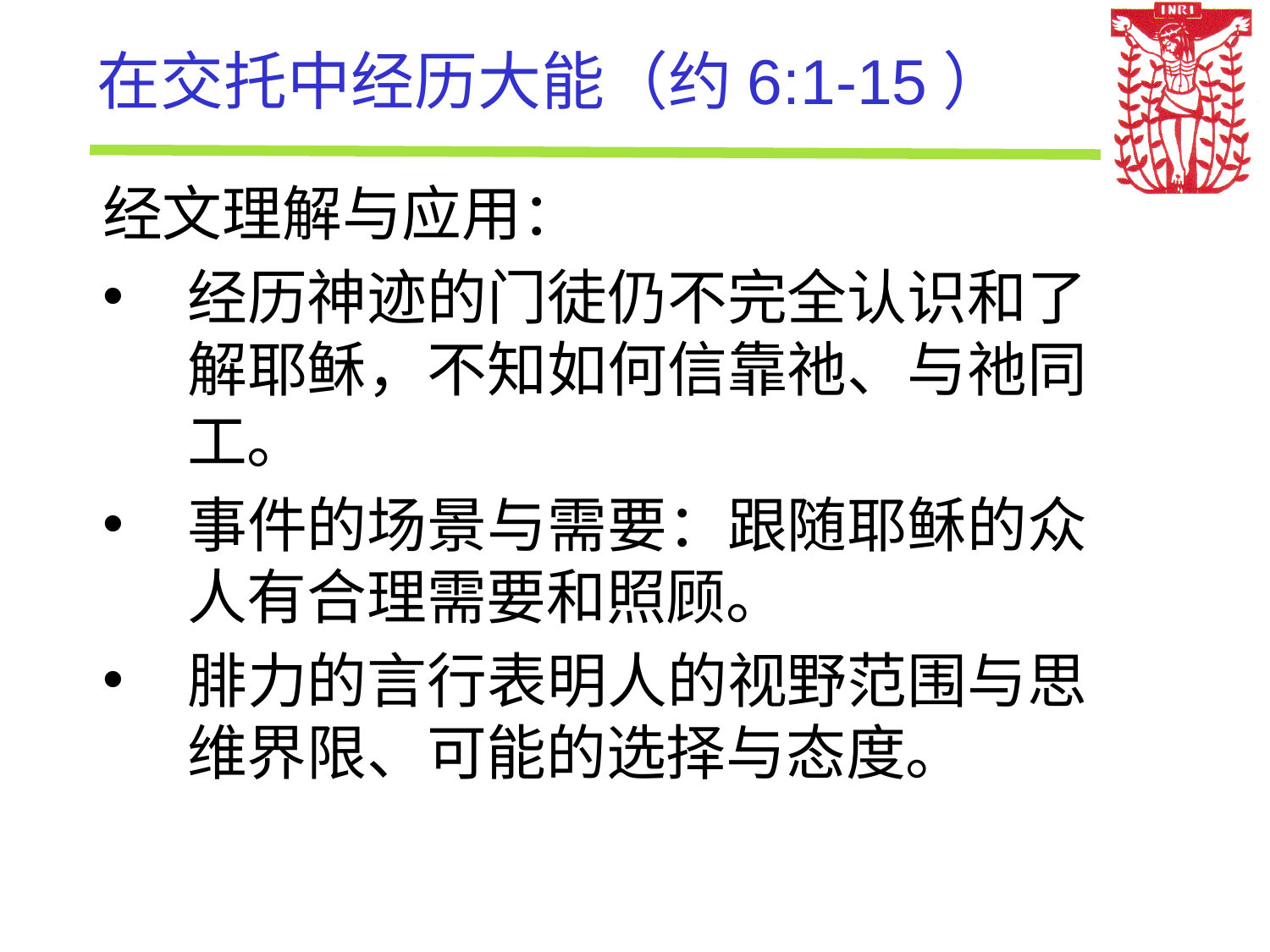

# 在交托中经历大能（约6:1-15）
经文理解与应用：
经历神迹的门徒仍不完全认识和了解耶稣，不知如何信靠祂、与祂同工。
事件的场景与需要：跟随耶稣的众人有合理需要和照顾。
腓力的言行表明人的视野范围与思维界限、可能的选择与态度。